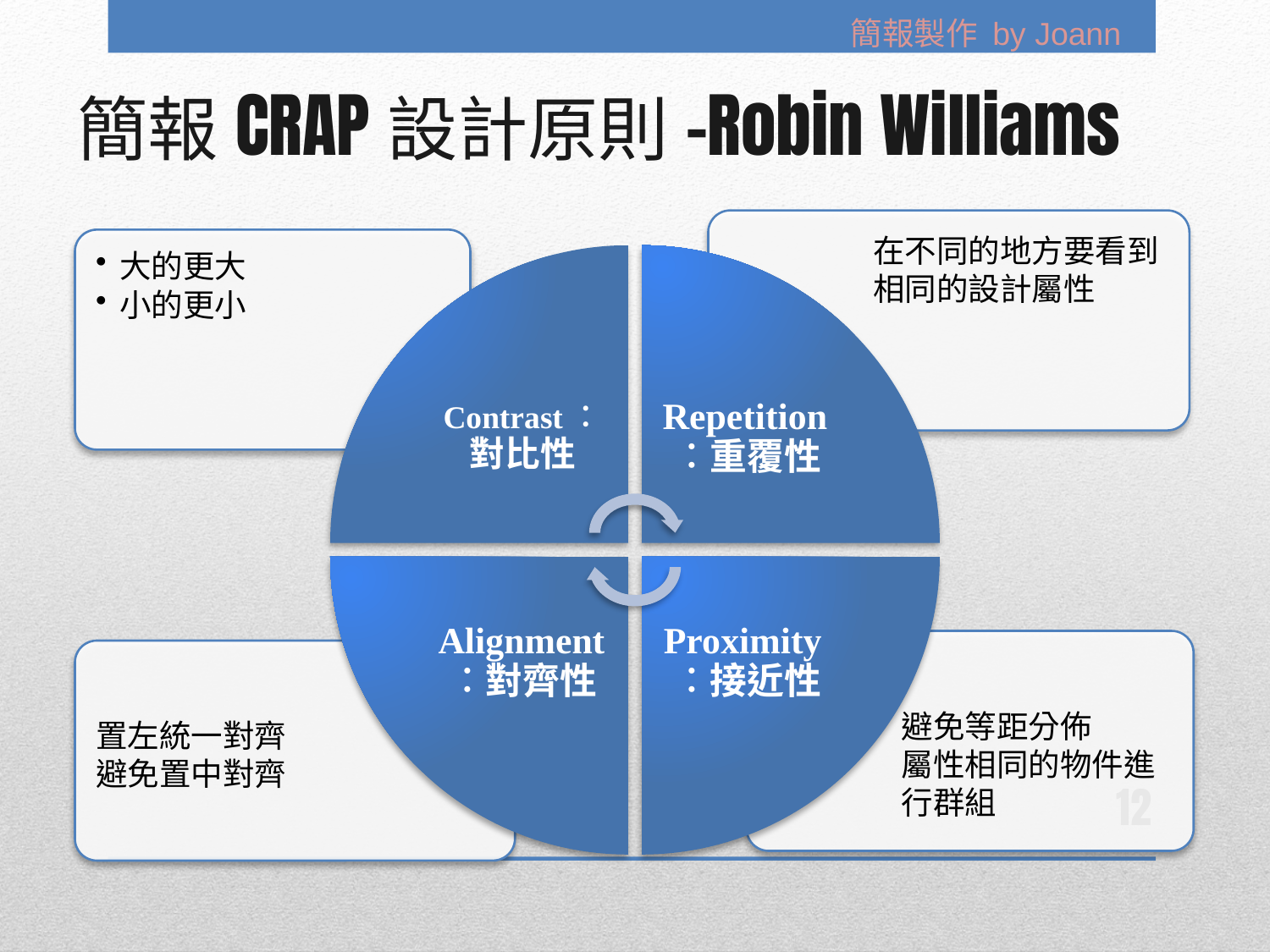

# 簡報CRAP設計原則-Robin Williams
避免等距分佈
屬性相同的物件進行群組
置左統一對齊
避免置中對齊

在不同的地方要看到相同的設計屬性
大的更大
小的更小

Contrast︰對比性
Repetition︰重覆性
Proximity︰接近性
Alignment︰對齊性
12